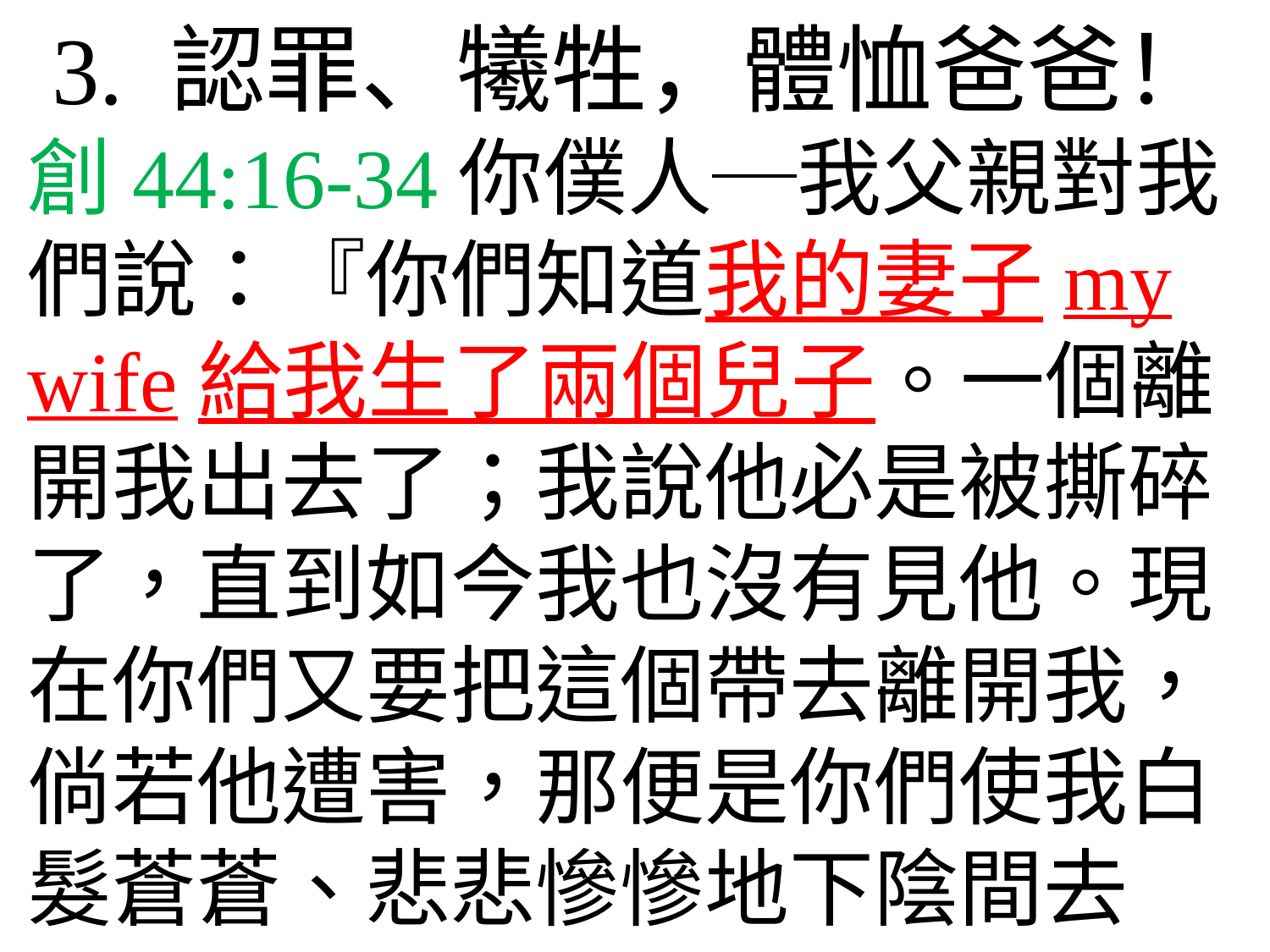

3. 認罪、犧牲，體恤爸爸！
創44:16-34你僕人─我父親對我們說：『你們知道我的妻子my wife給我生了兩個兒子。一個離開我出去了；我說他必是被撕碎了，直到如今我也沒有見他。現在你們又要把這個帶去離開我，倘若他遭害，那便是你們使我白髮蒼蒼、悲悲慘慘地下陰間去了。』